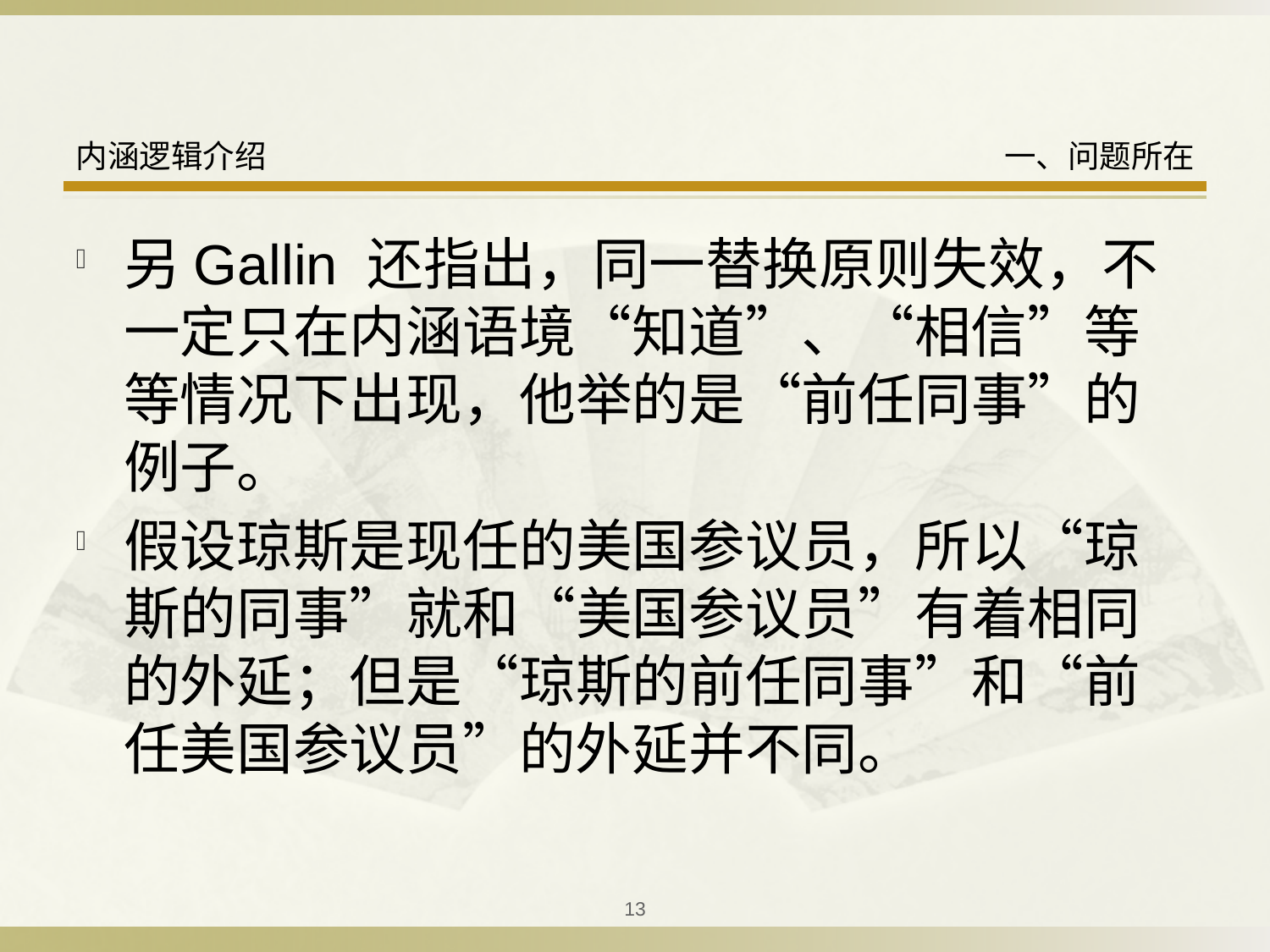

另Gallin 还指出，同一替换原则失效，不一定只在内涵语境“知道”、“相信”等等情况下出现，他举的是“前任同事”的例子。
假设琼斯是现任的美国参议员，所以“琼斯的同事”就和“美国参议员”有着相同的外延；但是“琼斯的前任同事”和“前任美国参议员”的外延并不同。

13